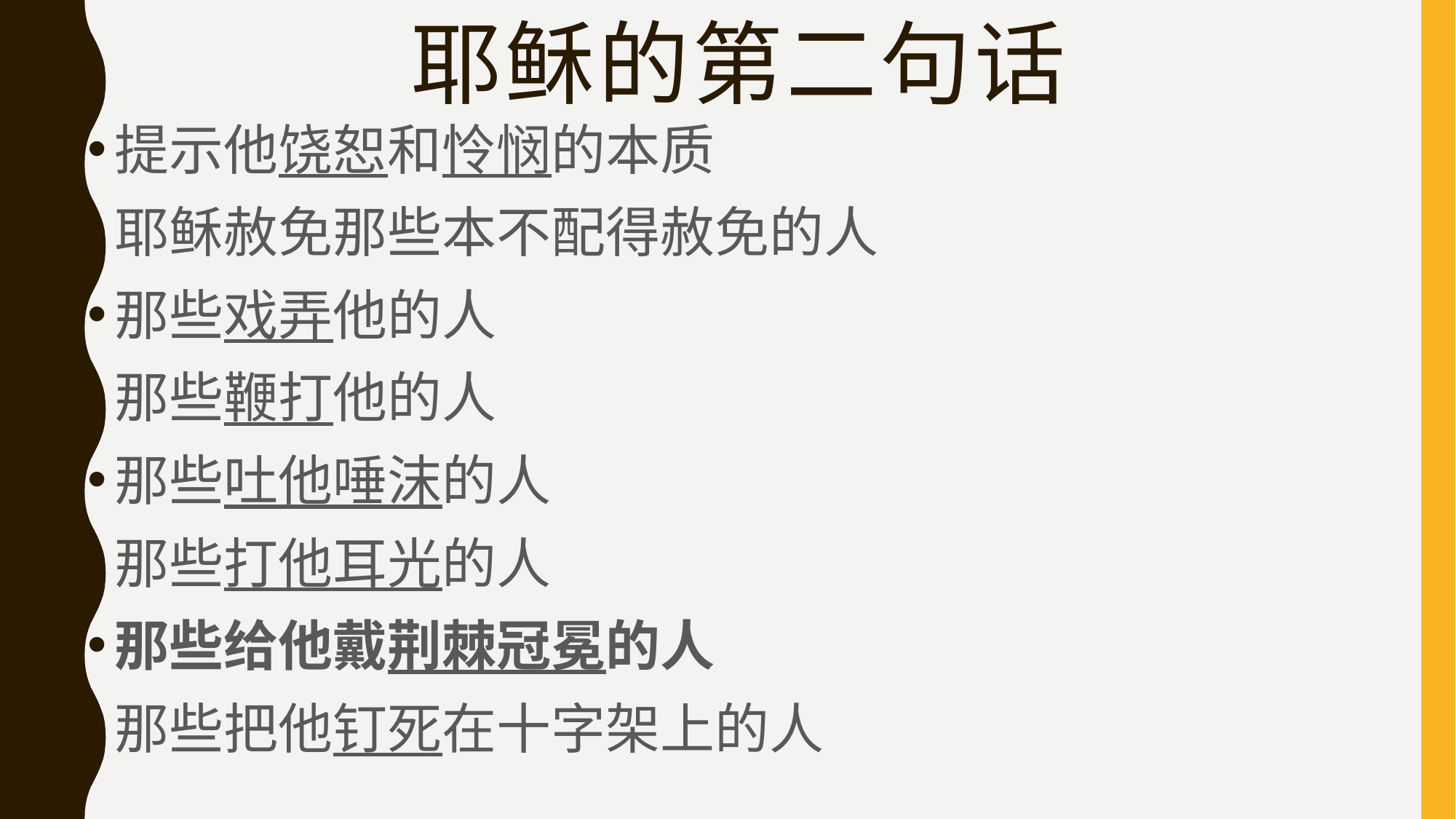

# 耶稣的第二句话
提示他饶恕和怜悯的本质
耶稣赦免那些本不配得赦免的人
那些戏弄他的人
那些鞭打他的人
那些吐他唾沫的人
那些打他耳光的人
那些给他戴荆棘冠冕的人
那些把他钉死在十字架上的人